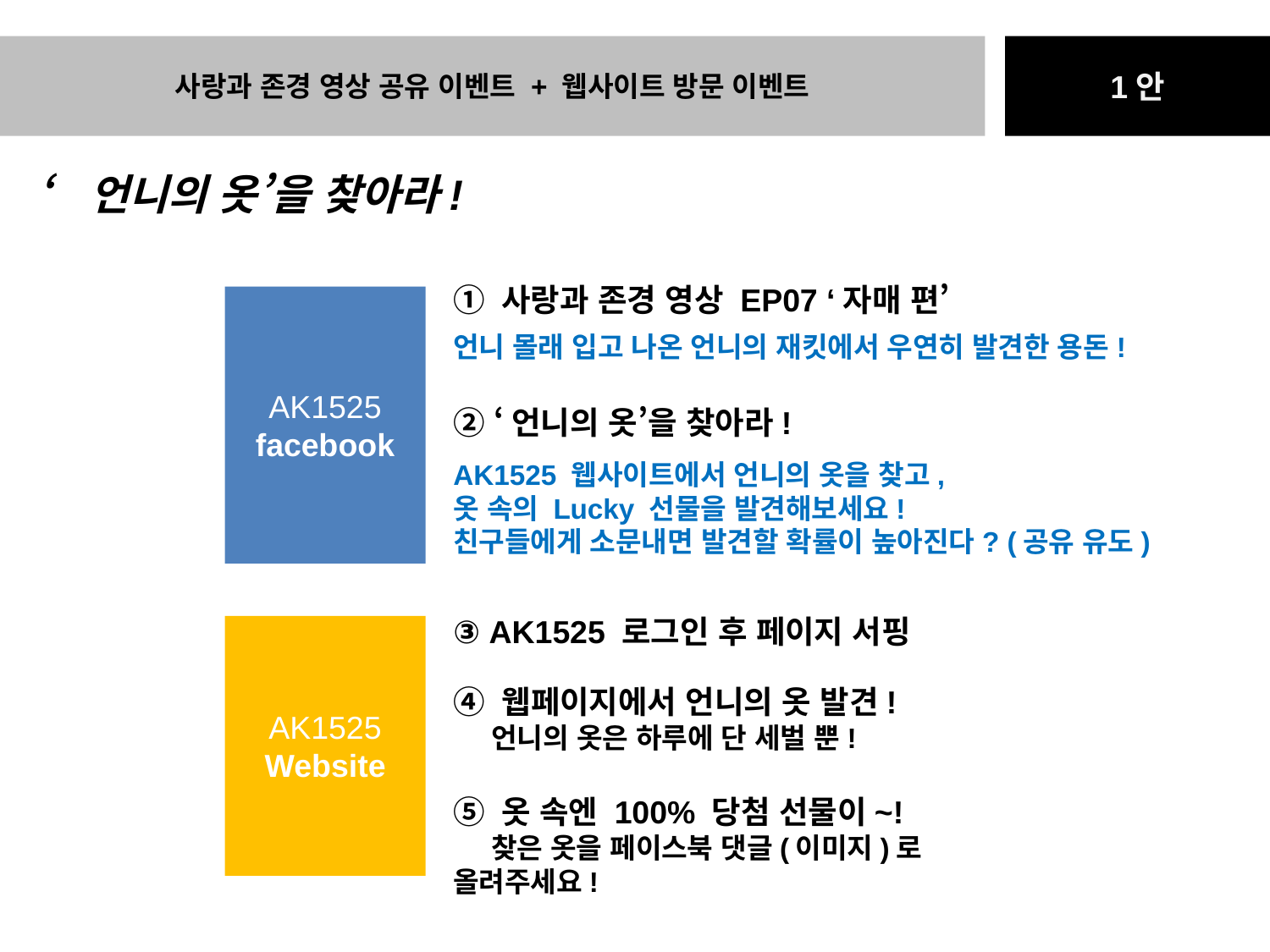

사랑과 존경 영상 공유 이벤트 + 웹사이트 방문 이벤트
1안
‘언니의 옷’을 찾아라!
① 사랑과 존경 영상 EP07 ‘자매 편’
AK1525
facebook
언니 몰래 입고 나온 언니의 재킷에서 우연히 발견한 용돈!
② ‘언니의 옷’을 찾아라!
AK1525 웹사이트에서 언니의 옷을 찾고,
옷 속의 Lucky 선물을 발견해보세요!
친구들에게 소문내면 발견할 확률이 높아진다? (공유 유도)
③ AK1525 로그인 후 페이지 서핑
AK1525
Website
④ 웹페이지에서 언니의 옷 발견!
    언니의 옷은 하루에 단 세벌 뿐!
⑤ 옷 속엔 100% 당첨 선물이~!
    찾은 옷을 페이스북 댓글(이미지)로 올려주세요!